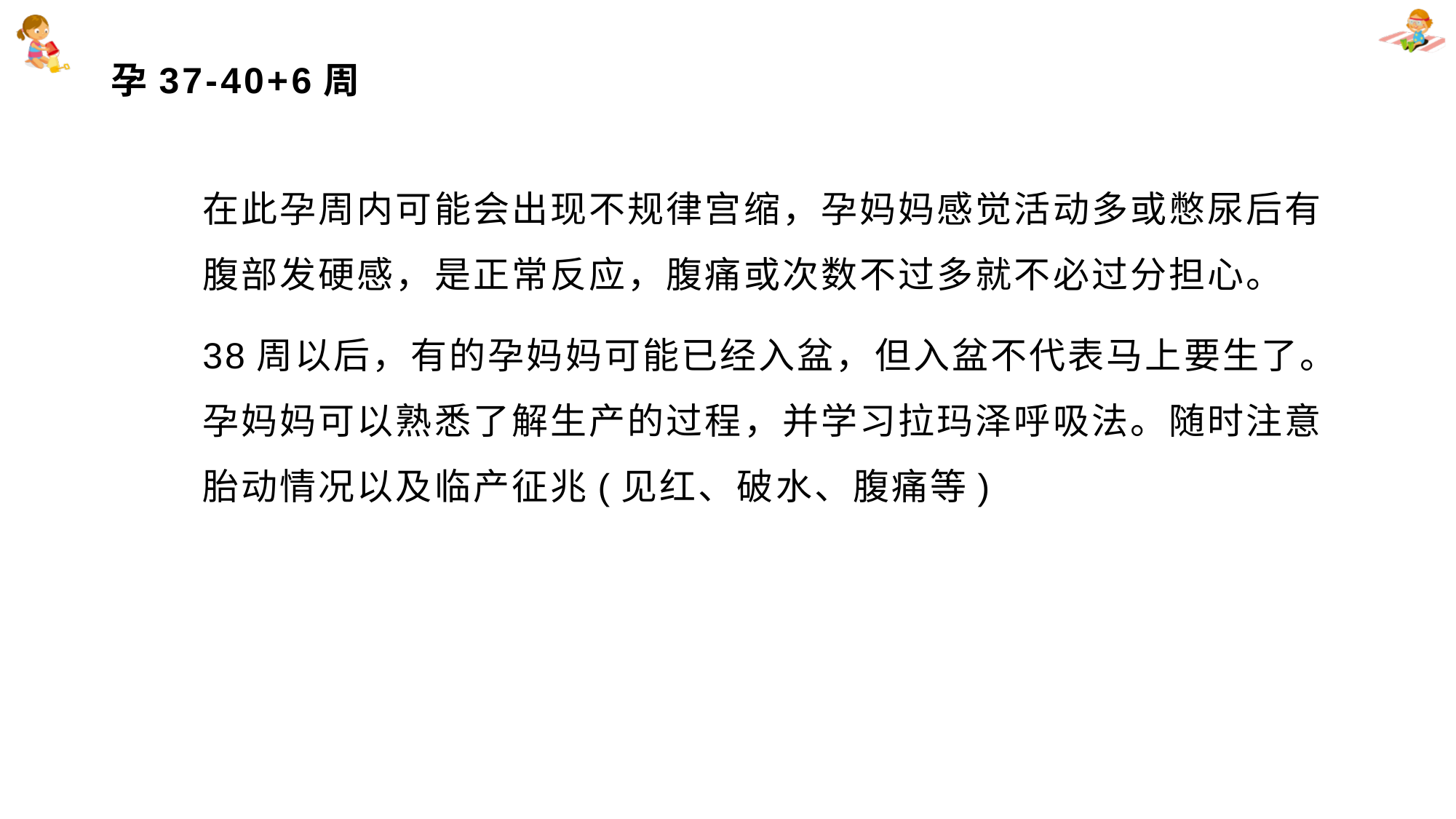

# 孕37-40+6周
在此孕周内可能会出现不规律宫缩，孕妈妈感觉活动多或憋尿后有腹部发硬感，是正常反应，腹痛或次数不过多就不必过分担心。
38周以后，有的孕妈妈可能已经入盆，但入盆不代表马上要生了。孕妈妈可以熟悉了解生产的过程，并学习拉玛泽呼吸法。随时注意胎动情况以及临产征兆(见红、破水、腹痛等)